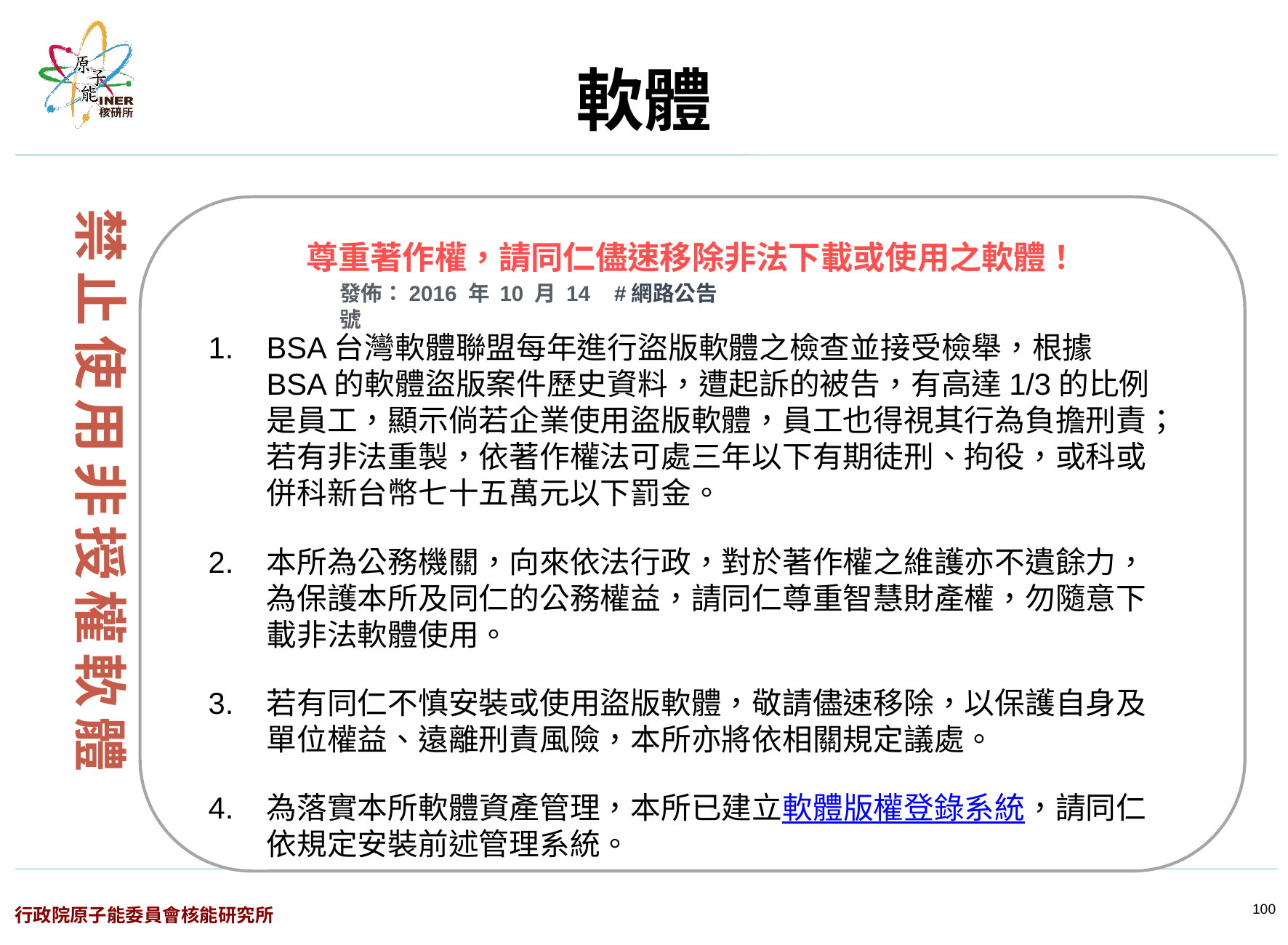

軟體

禁止使用非授權軟體
尊重著作權，請同仁儘速移除非法下載或使用之軟體！

#網路公告

發佈：2016 年 10 月 14 號

BSA台灣軟體聯盟每年進行盜版軟體之檢查並接受檢舉，根據BSA的軟體盜版案件歷史資料，遭起訴的被告，有高達1/3的比例是員工，顯示倘若企業使用盜版軟體，員工也得視其行為負擔刑責；若有非法重製，依著作權法可處三年以下有期徒刑、拘役，或科或併科新台幣七十五萬元以下罰金。
本所為公務機關，向來依法行政，對於著作權之維護亦不遺餘力，為保護本所及同仁的公務權益，請同仁尊重智慧財產權，勿隨意下載非法軟體使用。
若有同仁不慎安裝或使用盜版軟體，敬請儘速移除，以保護自身及單位權益、遠離刑責風險，本所亦將依相關規定議處。
為落實本所軟體資產管理，本所已建立軟體版權登錄系統，請同仁依規定安裝前述管理系統。